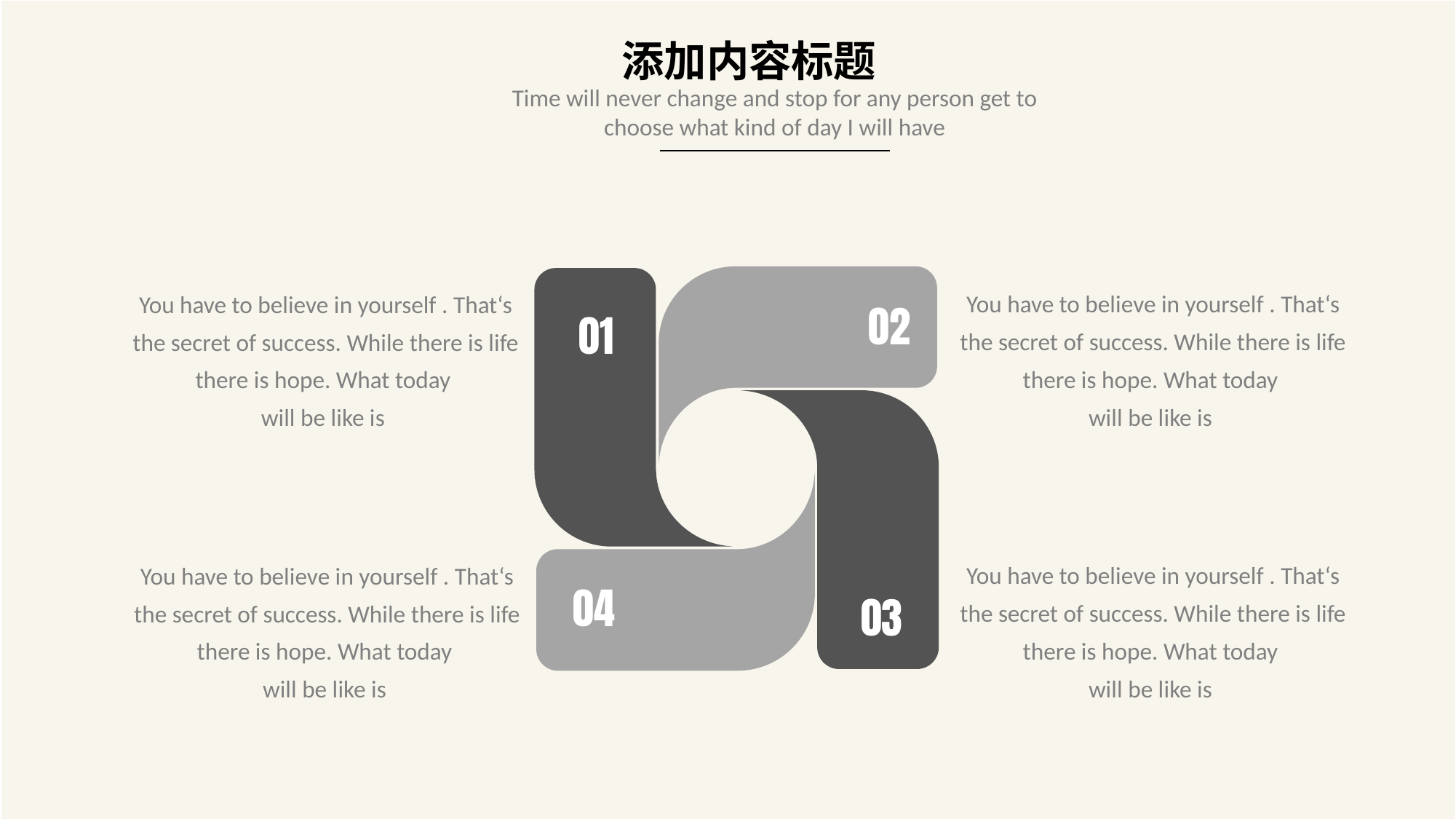

添加内容标题
Time will never change and stop for any person get to choose what kind of day I will have

You have to believe in yourself . That‘s the secret of success. While there is life there is hope. What today
will be like is
You have to believe in yourself . That‘s the secret of success. While there is life there is hope. What today
will be like is
02
01

You have to believe in yourself . That‘s the secret of success. While there is life there is hope. What today
will be like is
You have to believe in yourself . That‘s the secret of success. While there is life there is hope. What today
will be like is
04
03